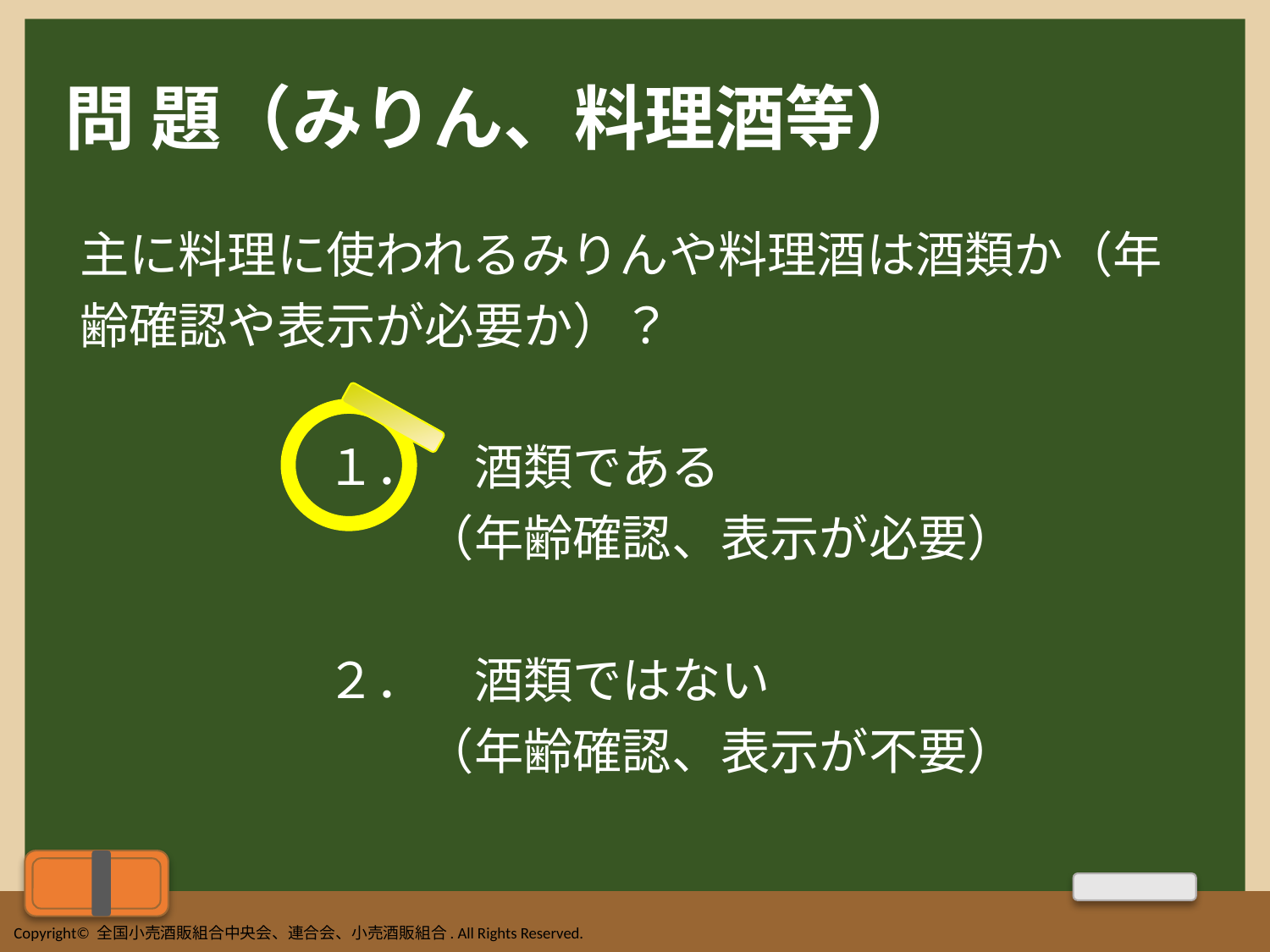

# 問 題（みりん、料理酒等）
主に料理に使われるみりんや料理酒は酒類か（年
齢確認や表示が必要か）？

　　　　　１．　酒類である
　　　　　　　（年齢確認、表示が必要）

　　　　　２．　酒類ではない
　　　　　　　（年齢確認、表示が不要）

Copyright© 全国小売酒販組合中央会、連合会、小売酒販組合. All Rights Reserved.